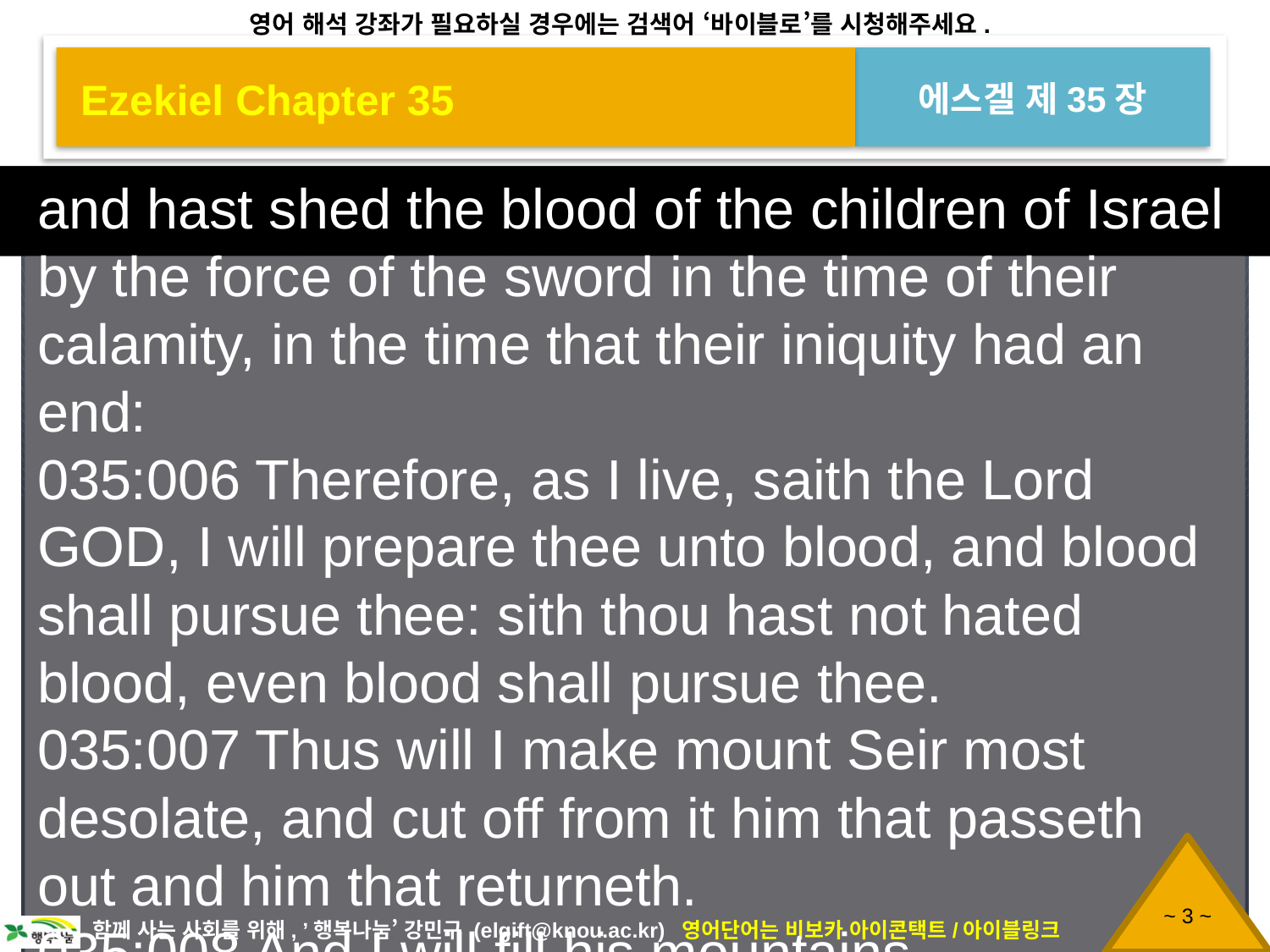

Ezekiel Chapter 35
에스겔 제35장
and hast shed the blood of the children of Israel by the force of the sword in the time of their calamity, in the time that their iniquity had an end:
035:006 Therefore, as I live, saith the Lord GOD, I will prepare thee unto blood, and blood shall pursue thee: sith thou hast not hated blood, even blood shall pursue thee.
035:007 Thus will I make mount Seir most desolate, and cut off from it him that passeth out and him that returneth.
035:008 And I will fill his mountains